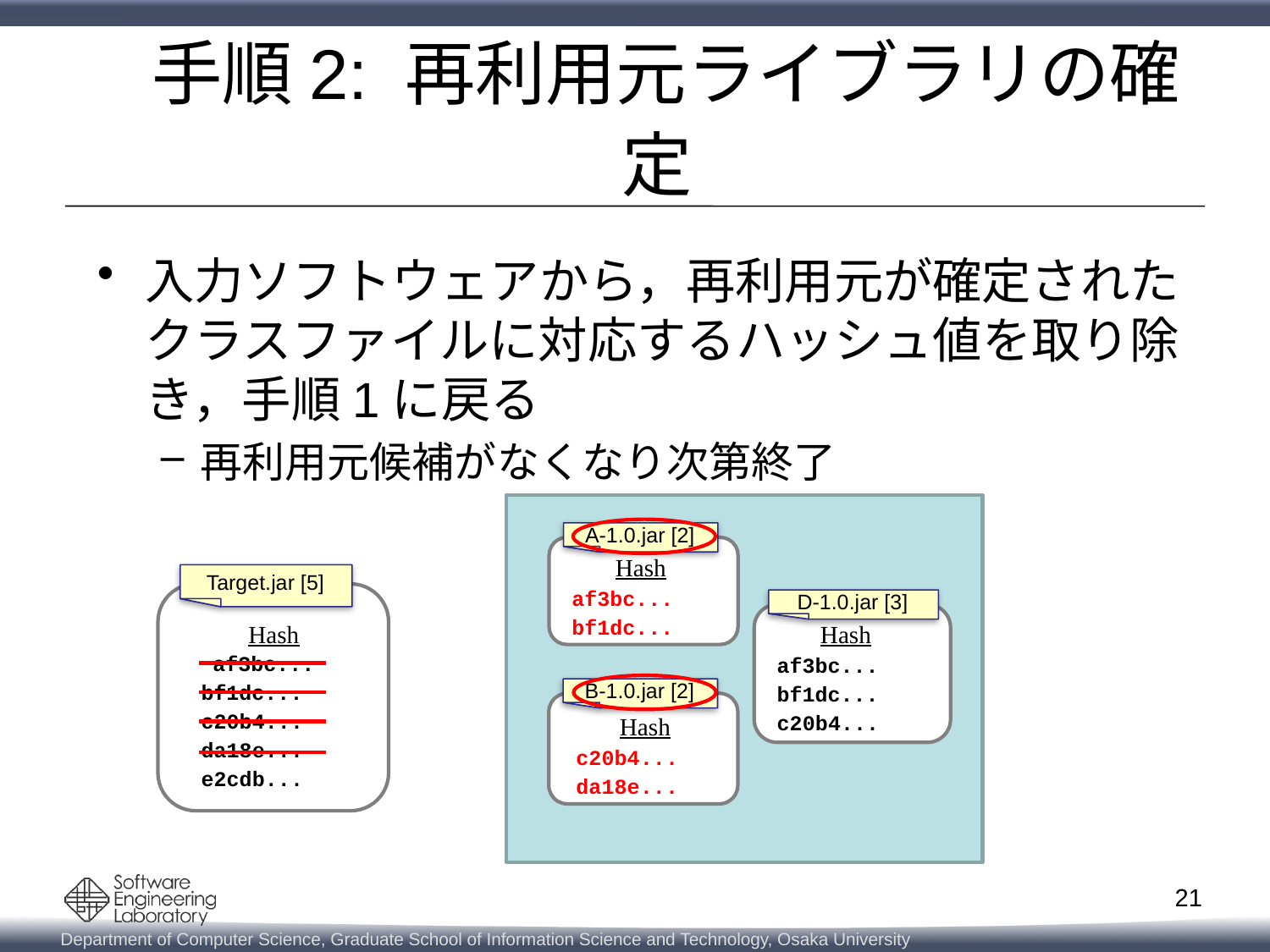

# 手順2: 再利用元ライブラリの確定

入力ソフトウェアから，再利用元が確定されたクラスファイルに対応するハッシュ値を取り除き，手順1に戻る
再利用元候補がなくなり次第終了

A-1.0.jar [2]

Hash
af3bc...
bf1dc...
Target.jar [5]

D-1.0.jar [3]

Hash
af3bc...
bf1dc...
c20b4...
	Hash
	af3bc...
bf1dc...
c20b4...
da18e...
e2cdb...

B-1.0.jar [2]

Hash
c20b4...
da18e...
Hash
c20b4...
da18e...
21